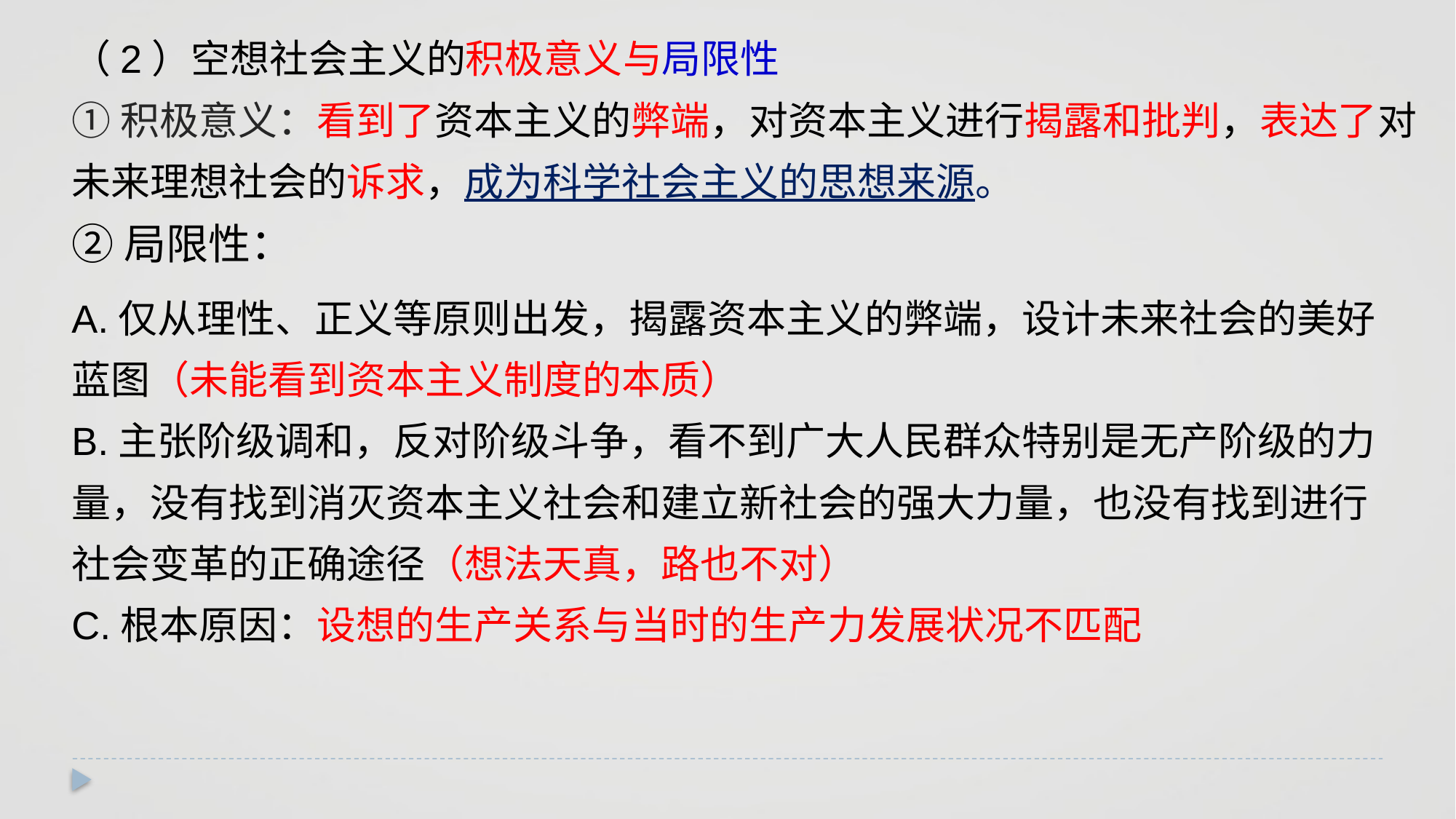

（2）空想社会主义的积极意义与局限性
①积极意义：看到了资本主义的弊端，对资本主义进行揭露和批判，表达了对未来理想社会的诉求，成为科学社会主义的思想来源。
②局限性：
A.仅从理性、正义等原则出发，揭露资本主义的弊端，设计未来社会的美好蓝图（未能看到资本主义制度的本质）
B.主张阶级调和，反对阶级斗争，看不到广大人民群众特别是无产阶级的力量，没有找到消灭资本主义社会和建立新社会的强大力量，也没有找到进行社会变革的正确途径（想法天真，路也不对）
C.根本原因：设想的生产关系与当时的生产力发展状况不匹配